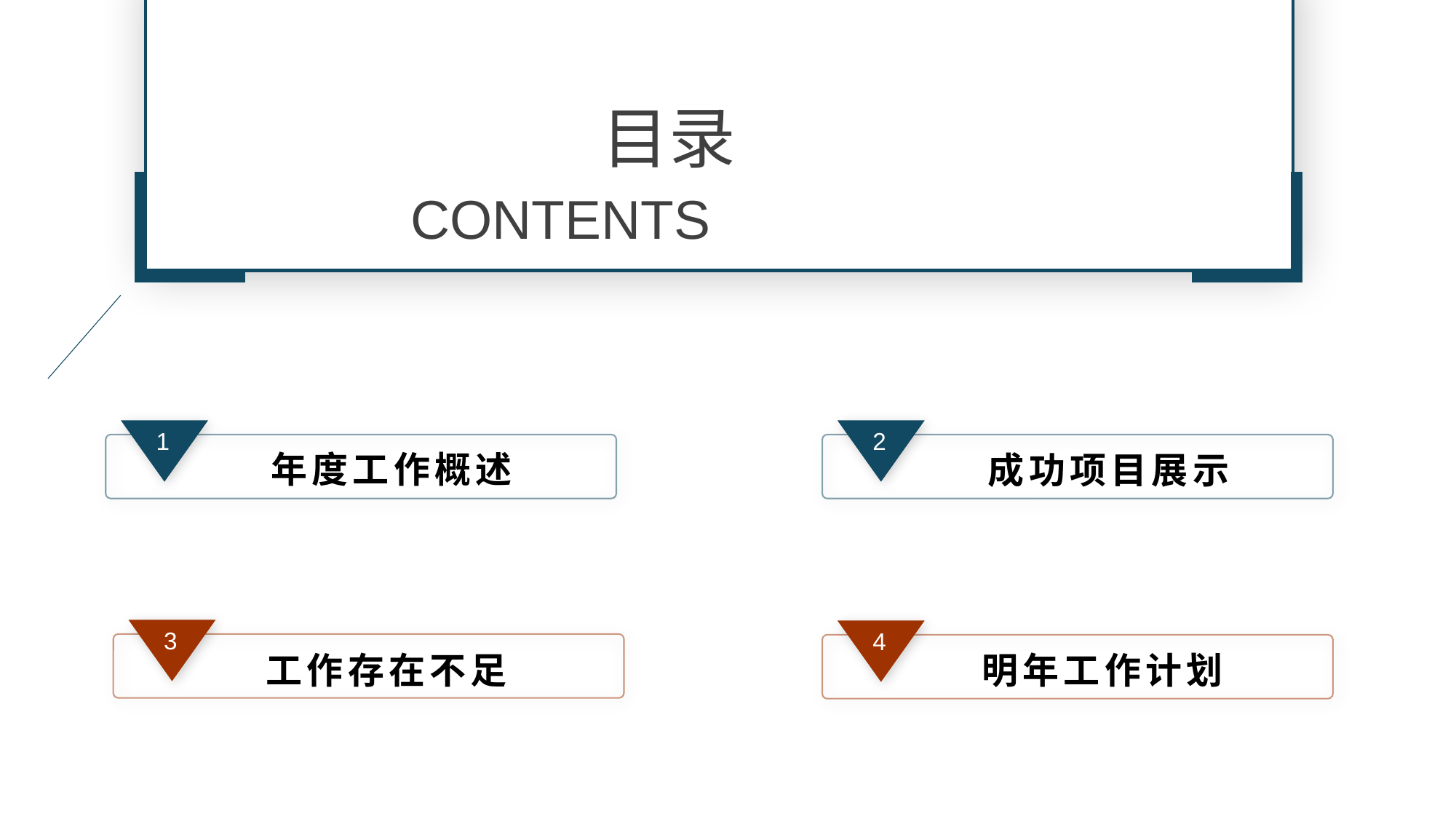

目录
CONTENTS

1
2

年度工作概述
成功项目展示

3

4

工作存在不足
明年工作计划